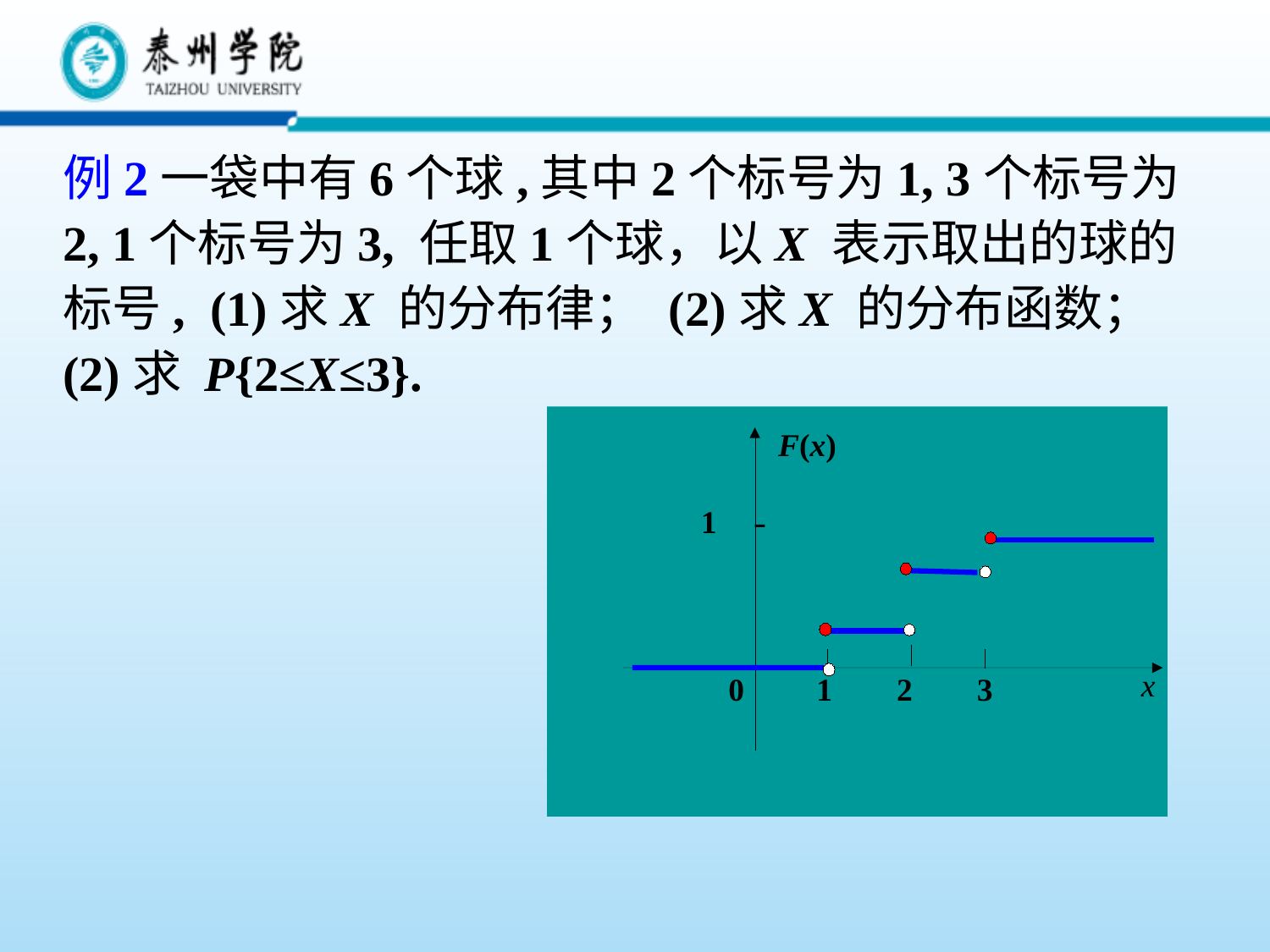

例2一袋中有6个球,其中2个标号为1, 3个标号为2, 1个标号为3, 任取1个球，以X 表示取出的球的标号,  (1)求X 的分布律； (2)求X 的分布函数；(2)求 P{2≤X≤3}.

F(x)

1

x
  0         1        2        3